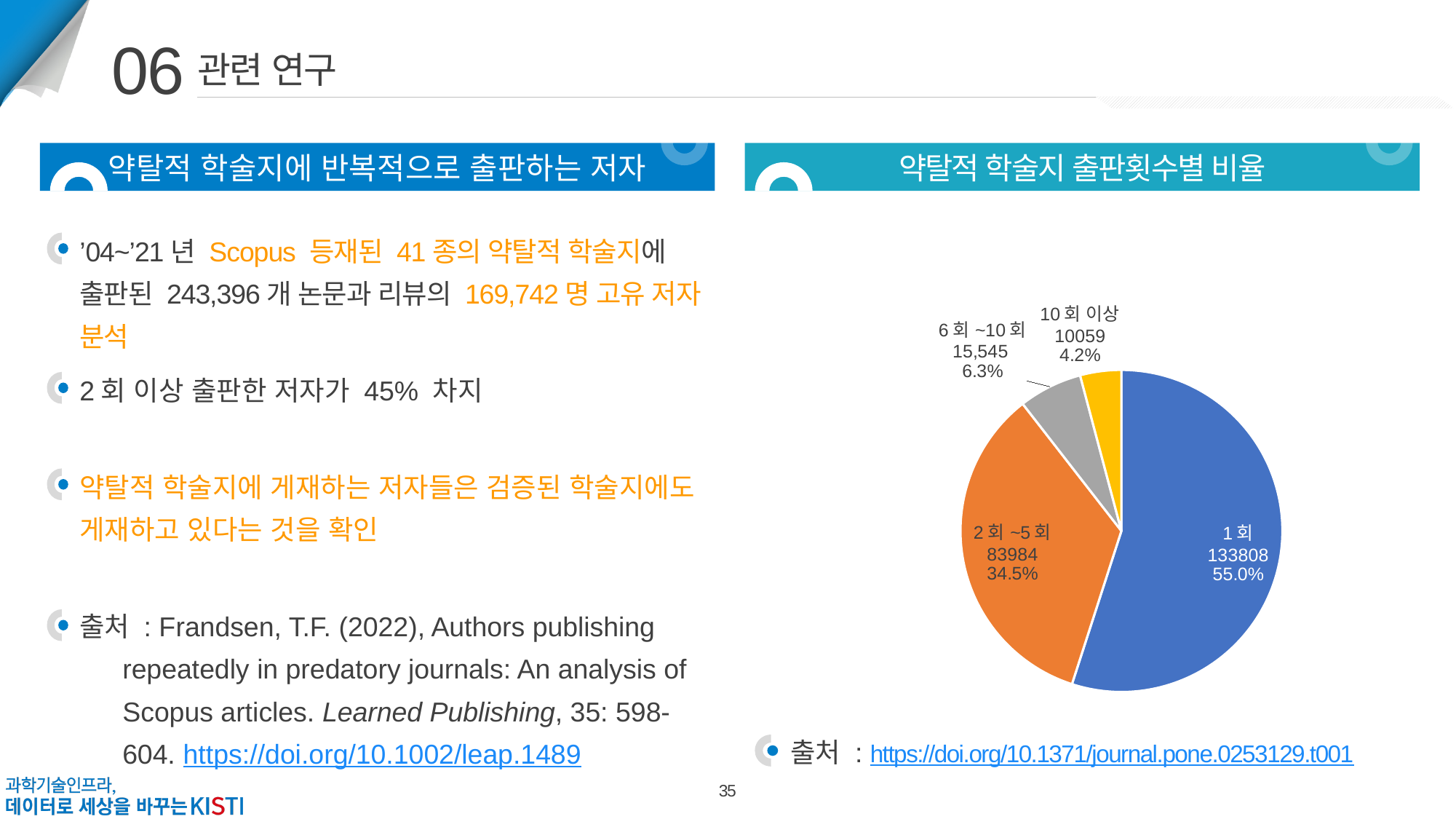

06
관련 연구

약탈적 학술지에 반복적으로 출판하는 저자

약탈적 학술지 출판횟수별 비율

’04~’21년 Scopus 등재된 41종의 약탈적 학술지에 출판된 243,396개 논문과 리뷰의 169,742명 고유 저자 분석

### Chart

| Category | 세로 막대형1 | 세로 막대형2 | 판매 |
|---|---|---|---|
| 1회 | 133808.0 | 0.5497543098489704 | 0.55 |
| 2회~5회 | 83984.0 | 0.34505086361320647 | 0.345 |
| 6회~10회 | 15545.0 | 0.06386711367483443 | 0.063 |
| 10회 이상 | 10059.0 | 0.04132771286298871 | 0.042 |
2회 이상 출판한 저자가 45% 차지

약탈적 학술지에 게재하는 저자들은 검증된 학술지에도 게재하고 있다는 것을 확인

출처 : Frandsen, T.F. (2022), Authors publishing repeatedly in predatory journals: An analysis of Scopus articles. Learned Publishing, 35: 598-604. https://doi.org/10.1002/leap.1489

출처 : https://doi.org/10.1371/journal.pone.0253129.t001

35